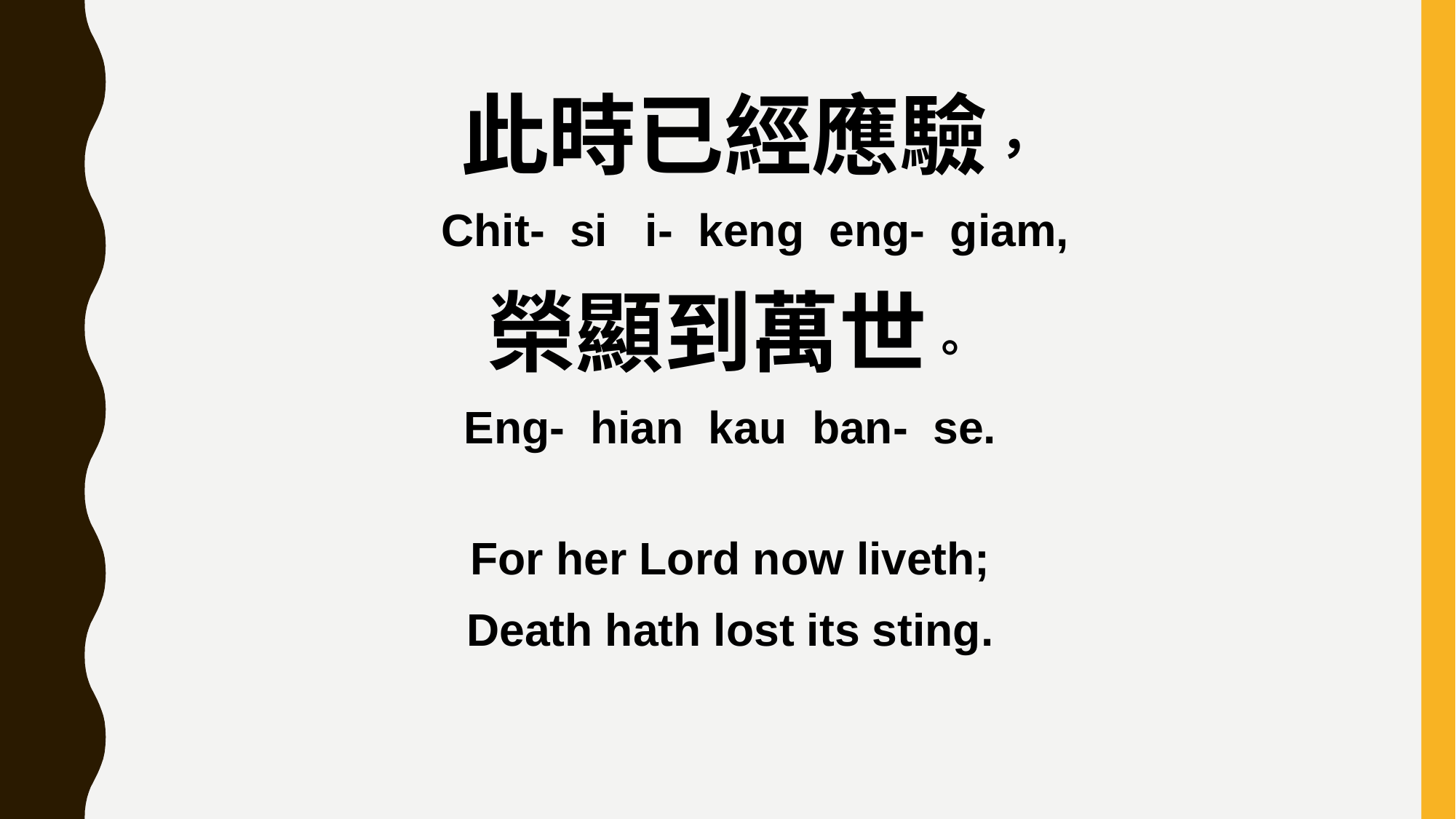

此時已經應驗，
    Chit-  si   i-  keng  eng-  giam,
榮顯到萬世。
Eng-  hian  kau  ban-  se.

For her Lord now liveth;
Death hath lost its sting.